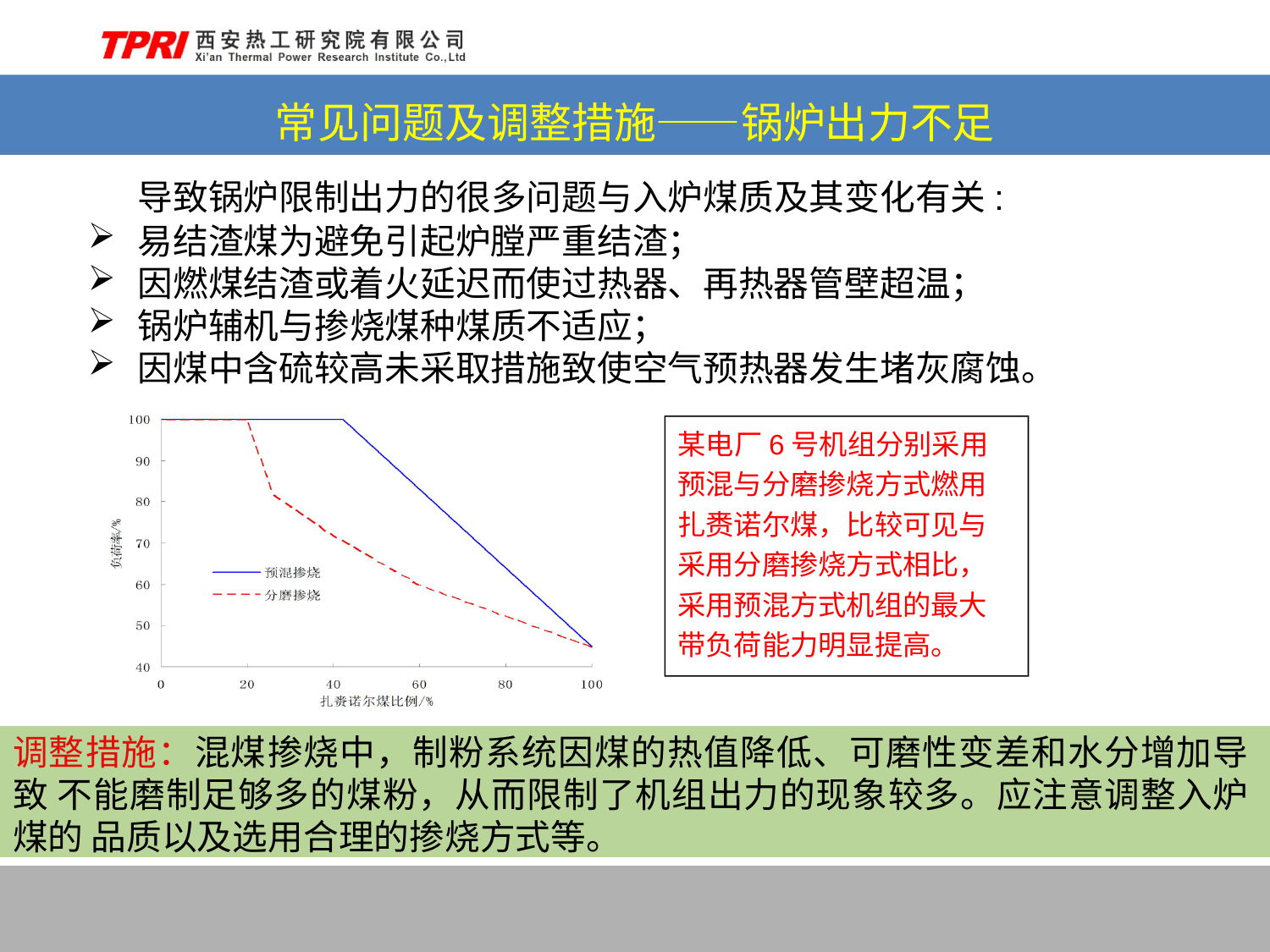

# 常见问题及调整措施——锅炉出力不足
导致锅炉限制出力的很多问题与入炉煤质及其变化有关:
易结渣煤为避免引起炉膛严重结渣；
因燃煤结渣或着火延迟而使过热器、再热器管壁超温；
锅炉辅机与掺烧煤种煤质不适应；
因煤中含硫较高未采取措施致使空气预热器发生堵灰腐蚀。
某电厂6号机组分别采用 预混与分磨掺烧方式燃用 扎赉诺尔煤，比较可见与 采用分磨掺烧方式相比，  采用预混方式机组的最大 带负荷能力明显提高。

调整措施：混煤掺烧中，制粉系统因煤的热值降低、可磨性变差和水分增加导致 不能磨制足够多的煤粉，从而限制了机组出力的现象较多。应注意调整入炉煤的 品质以及选用合理的掺烧方式等。